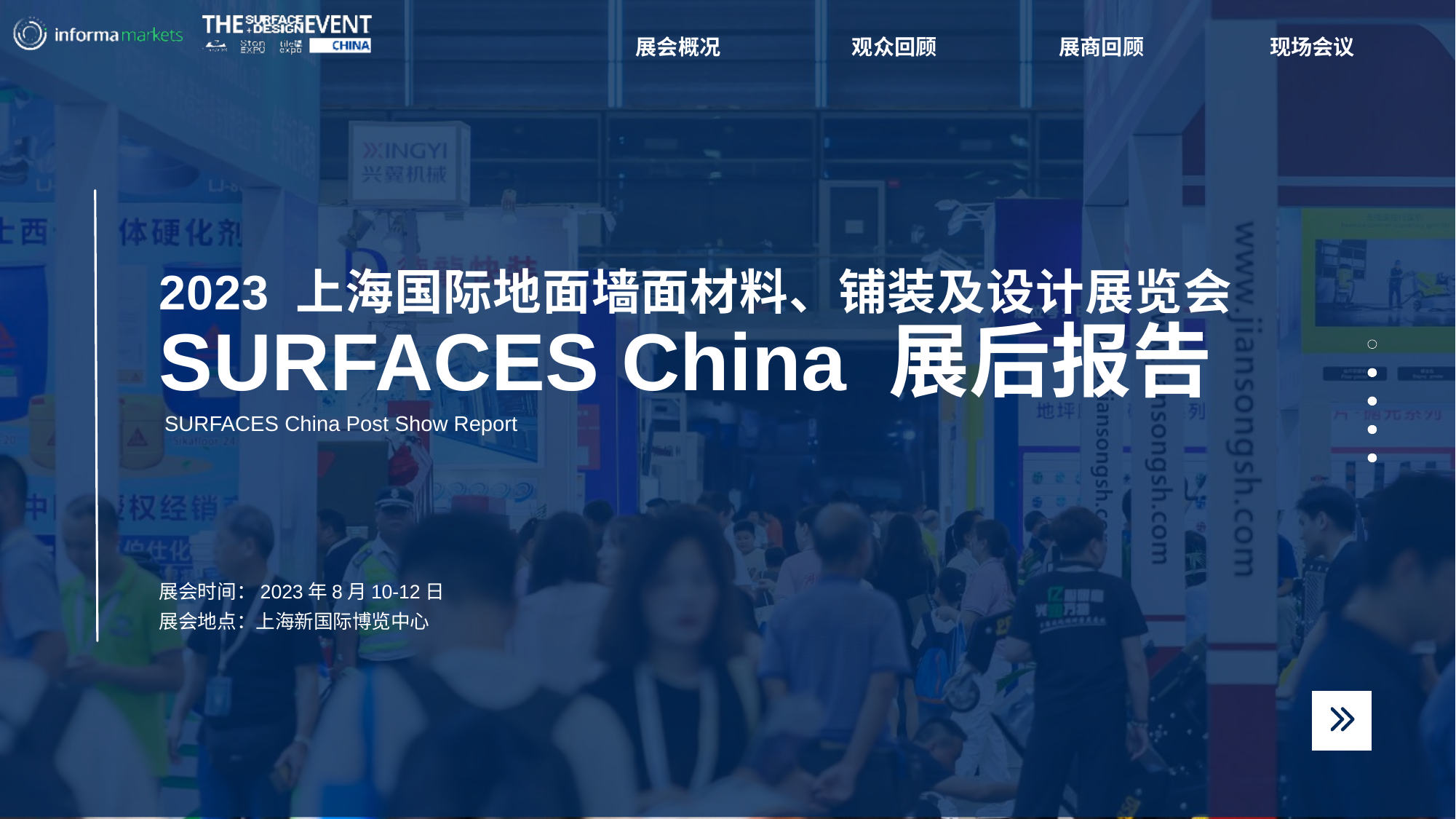

展会概况
观众回顾
展商回顾
现场会议
2023 上海国际地面墙面材料、铺装及设计展览会
SURFACES China 展后报告

SURFACES China Post Show Report

展会时间：2023年8月10-12日
展会地点：上海新国际博览中心